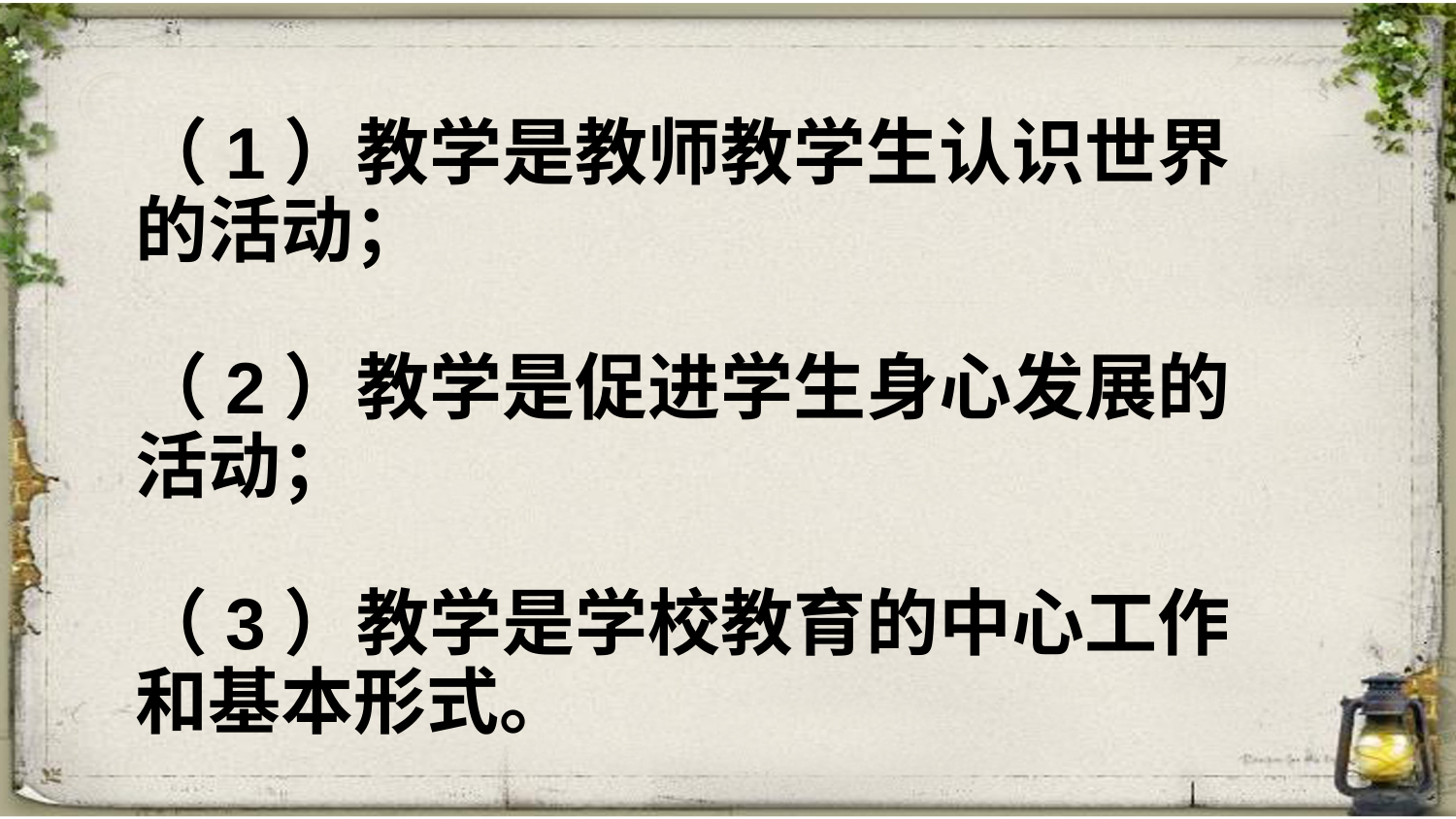

（1）教学是教师教学生认识世界的活动；

（2）教学是促进学生身心发展的活动；

（3）教学是学校教育的中心工作和基本形式。